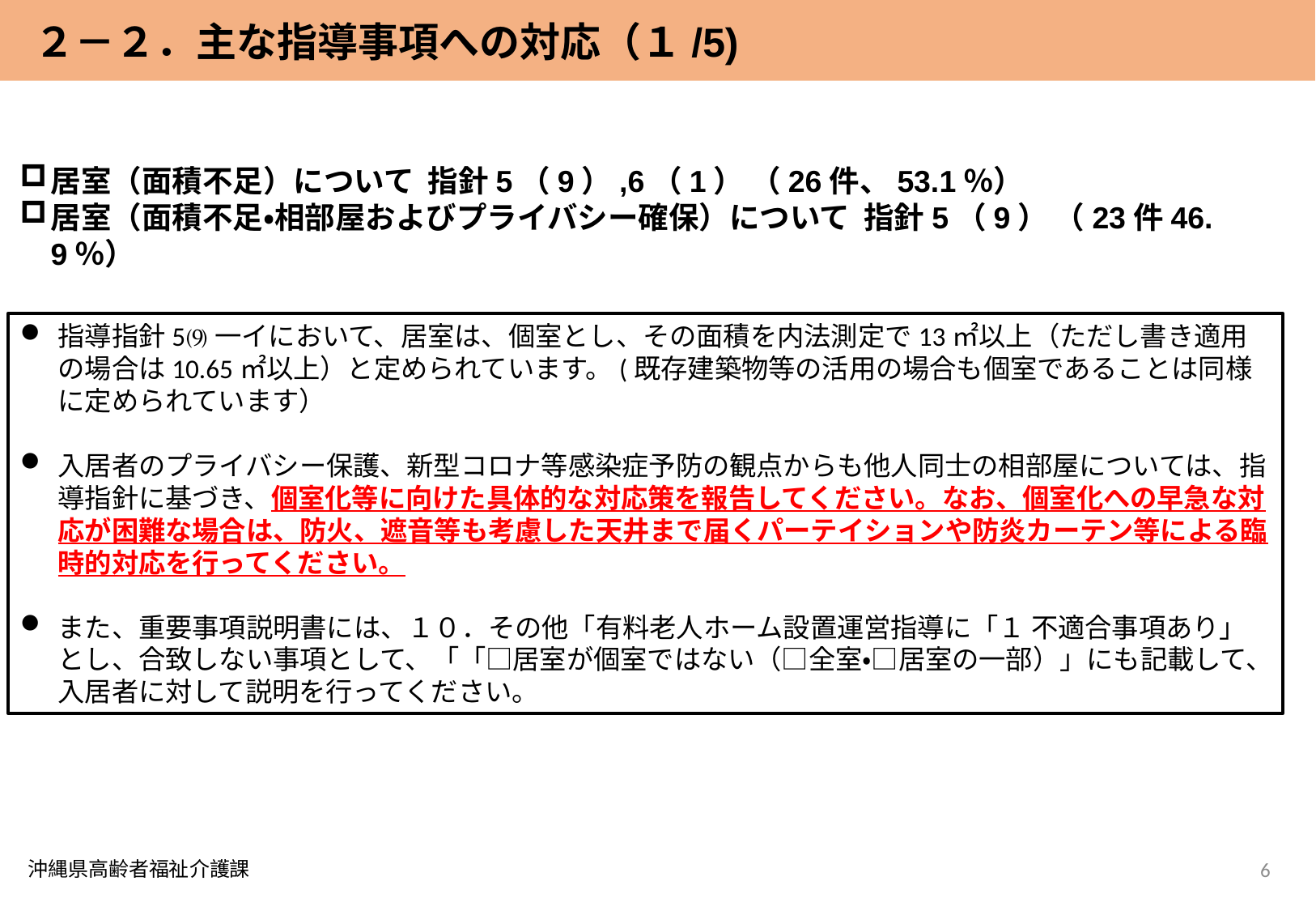

２－２．主な指導事項への対応（１/5)
居室（面積不足）について  指針5（9）,6（1） （26件、53.1％）
居室（面積不足・相部屋およびプライバシー確保）について  指針5（9） （23件46.9％）
指導指針5⑼一イにおいて、居室は、個室とし、その面積を内法測定で13㎡以上（ただし書き適用の場合は10.65㎡以上）と定められています。(既存建築物等の活用の場合も個室であることは同様に定められています）

入居者のプライバシー保護、新型コロナ等感染症予防の観点からも他人同士の相部屋については、指導指針に基づき、個室化等に向けた具体的な対応策を報告してください。なお、個室化への早急な対応が困難な場合は、防火、遮音等も考慮した天井まで届くパーテイションや防炎カーテン等による臨時的対応を行ってください。

また、重要事項説明書には、１０．その他「有料老人ホーム設置運営指導に「１ 不適合事項あり」とし、合致しない事項として、「「□居室が個室ではない（□全室・□居室の一部）」にも記載して、入居者に対して説明を行ってください。
沖縄県高齢者福祉介護課
6